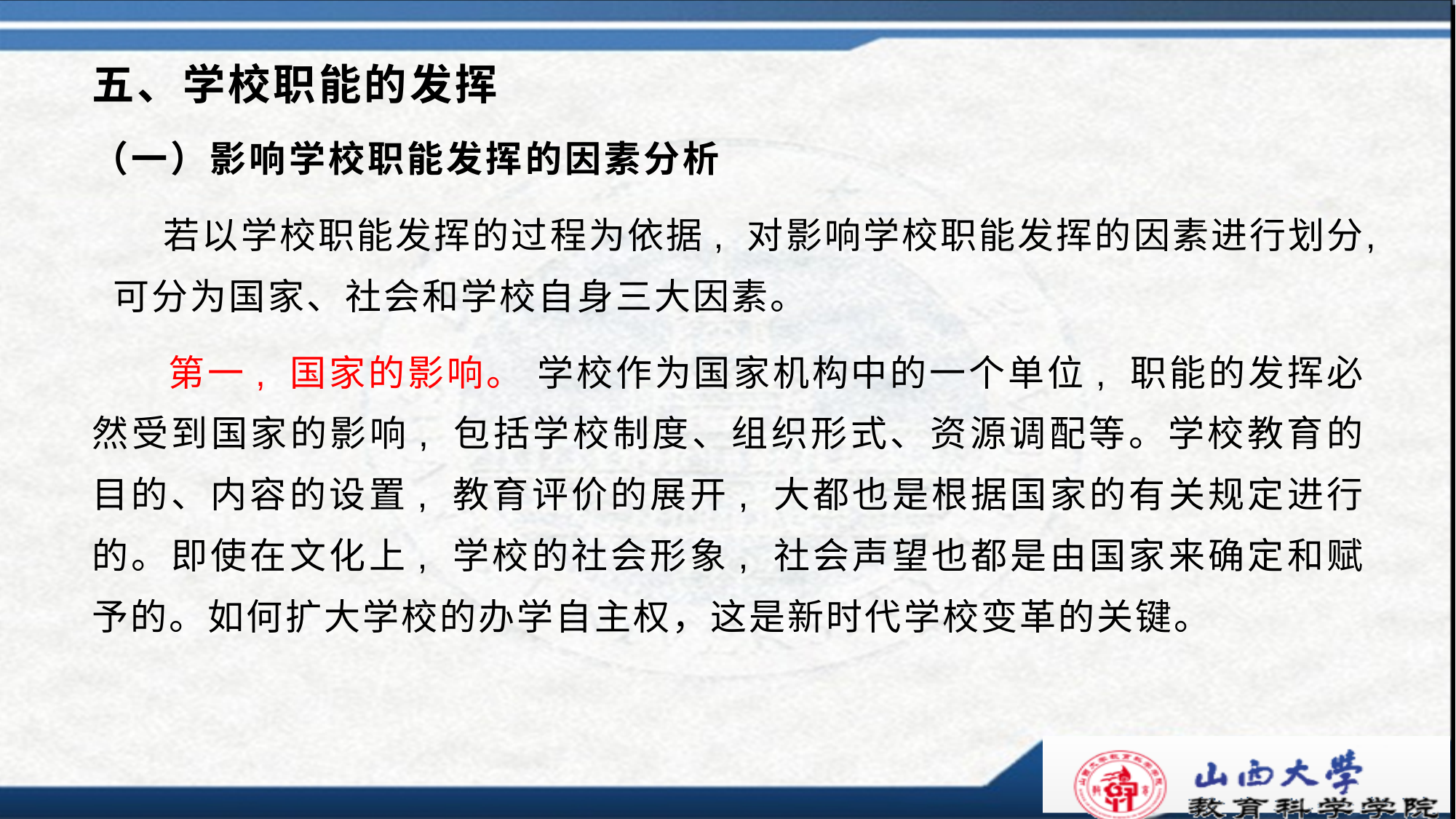

# 五、学校职能的发挥
（一）影响学校职能发挥的因素分析
      若以学校职能发挥的过程为依据, 对影响学校职能发挥的因素进行划分, 可分为国家、社会和学校自身三大因素。
      第一, 国家的影响。 学校作为国家机构中的一个单位, 职能的发挥必然受到国家的影响, 包括学校制度、组织形式、资源调配等。学校教育的目的、内容的设置, 教育评价的展开, 大都也是根据国家的有关规定进行的。即使在文化上, 学校的社会形象, 社会声望也都是由国家来确定和赋予的。如何扩大学校的办学自主权，这是新时代学校变革的关键。